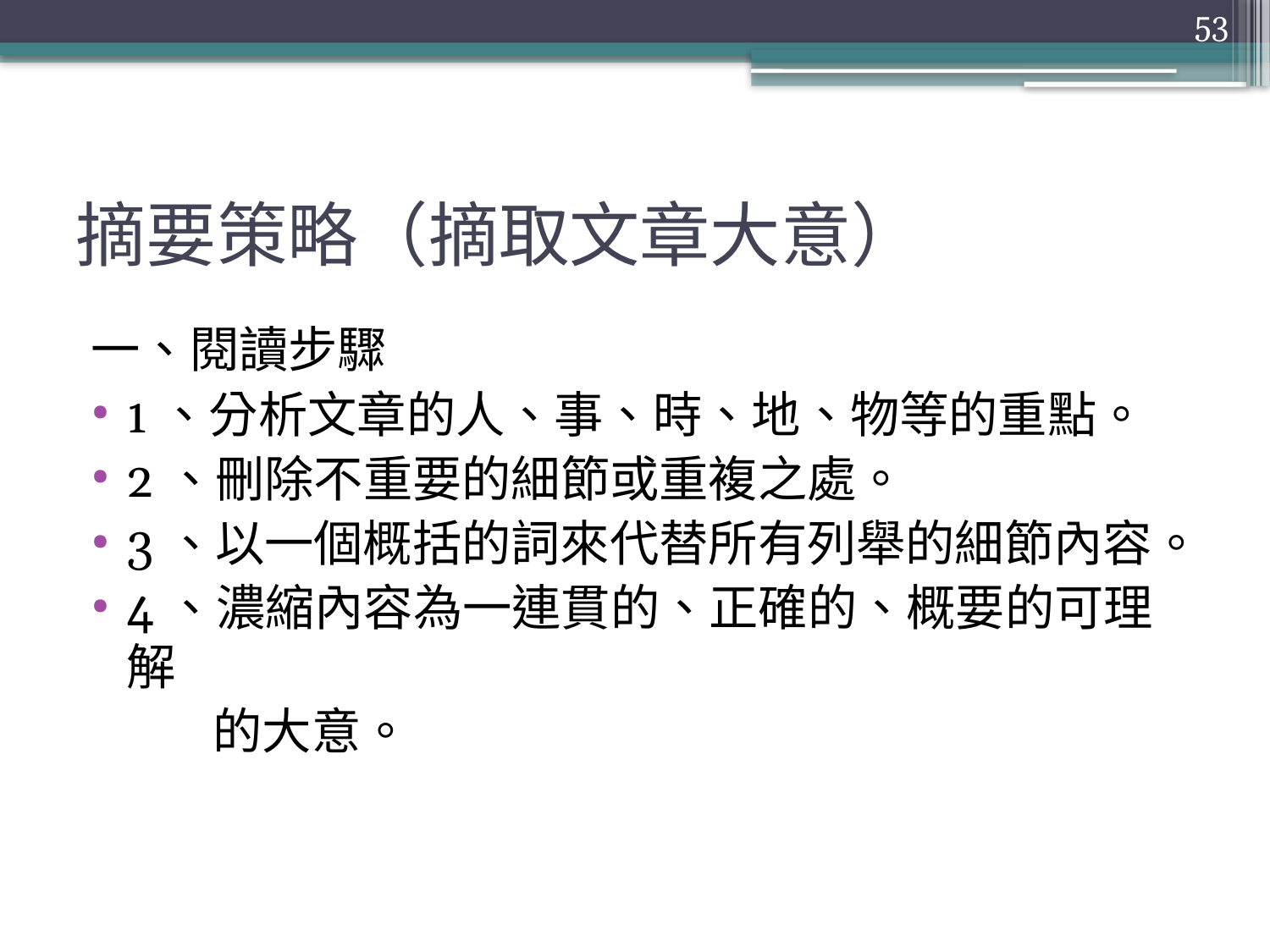

53

# 摘要策略（摘取文章大意）
一、閱讀步驟
1、分析文章的人、事、時、地、物等的重點。
2、刪除不重要的細節或重複之處。
3、以一個概括的詞來代替所有列舉的細節內容。
4、濃縮內容為一連貫的、正確的、概要的可理解
          的大意。